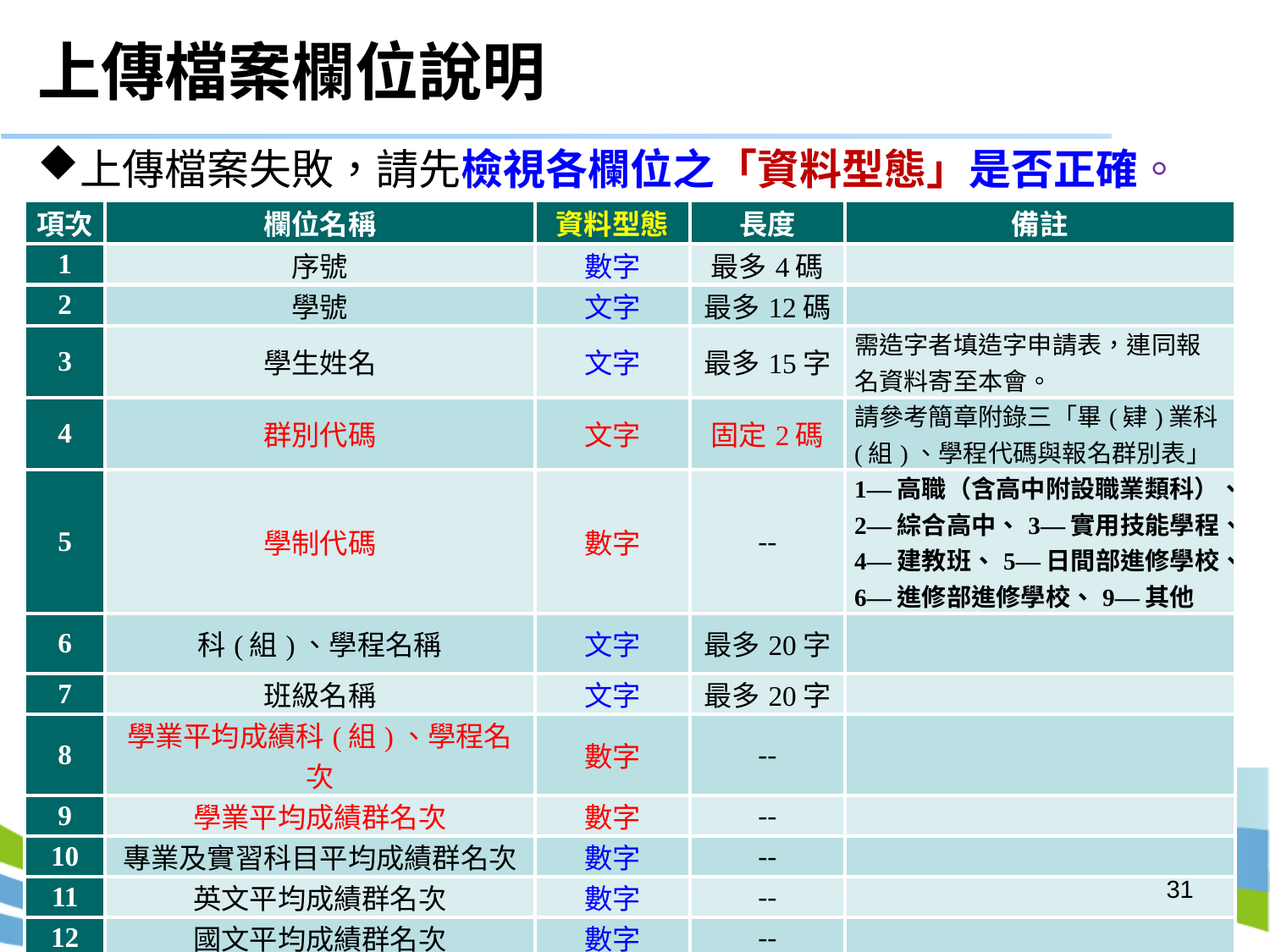

# 上傳檔案欄位說明
上傳檔案失敗，請先檢視各欄位之「資料型態」是否正確。
| 項次 | 欄位名稱 | 資料型態 | 長度 | 備註 |
| --- | --- | --- | --- | --- |
| 1 | 序號 | 數字 | 最多4碼 |  |
| 2 | 學號 | 文字 | 最多12碼 |  |
| 3 | 學生姓名 | 文字 | 最多15字 | 需造字者填造字申請表，連同報名資料寄至本會。 |
| 4 | 群別代碼 | 文字 | 固定2碼 | 請參考簡章附錄三「畢(肄)業科(組)、學程代碼與報名群別表」 |
| 5 | 學制代碼 | 數字 | -- | 1—高職（含高中附設職業類科）、2—綜合高中、3—實用技能學程、4—建教班、5—日間部進修學校、6—進修部進修學校、9—其他 |
| 6 | 科(組)、學程名稱 | 文字 | 最多20字 |  |
| 7 | 班級名稱 | 文字 | 最多20字 |  |
| 8 | 學業平均成績科(組)、學程名次 | 數字 | -- |  |
| 9 | 學業平均成績群名次 | 數字 | -- |  |
| 10 | 專業及實習科目平均成績群名次 | 數字 | -- |  |
| 11 | 英文平均成績群名次 | 數字 | -- |  |
| 12 | 國文平均成績群名次 | 數字 | -- |  |
| 13 | 數學平均成績群名次 | 數字 | -- |  |
31